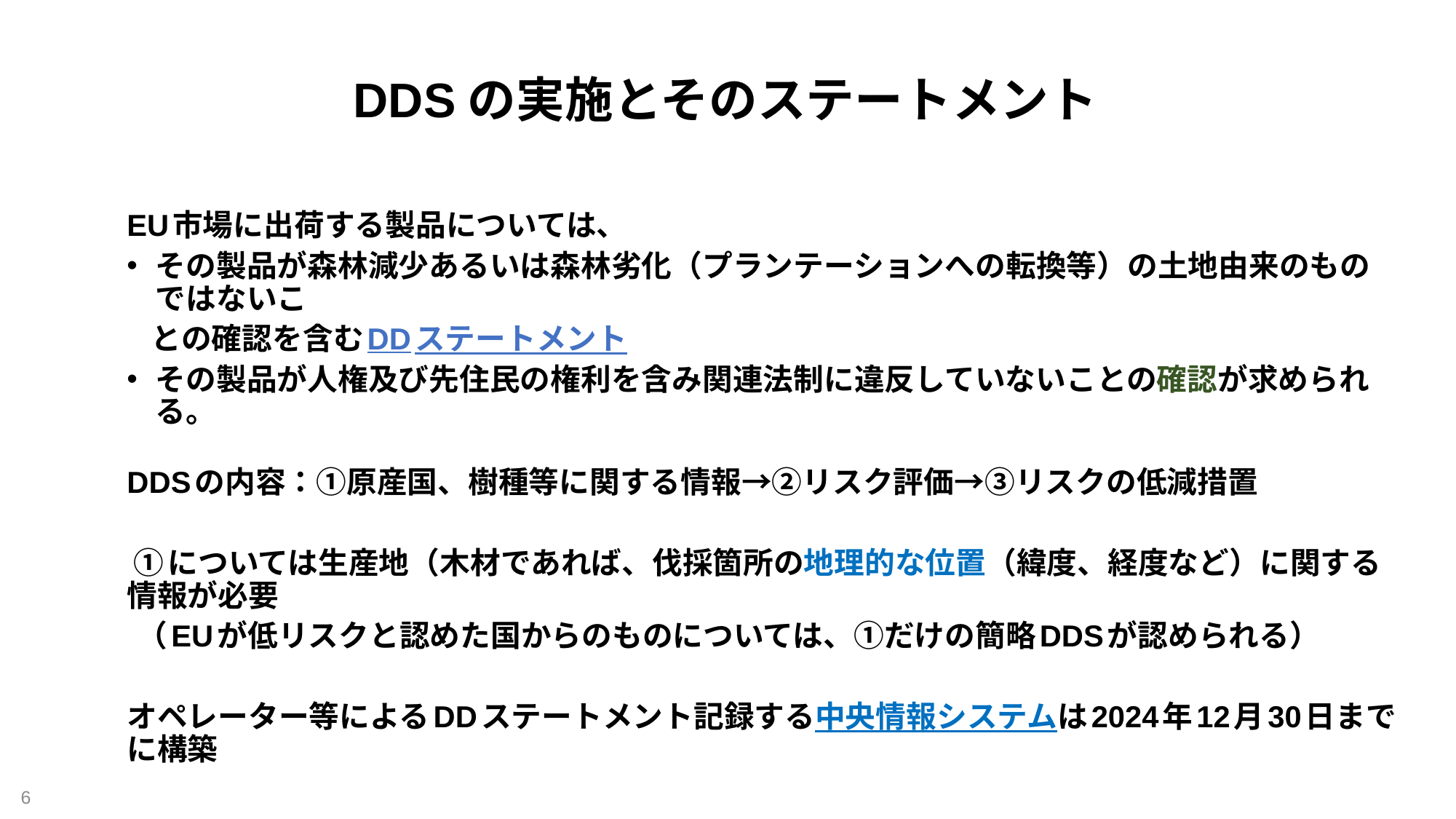

# DDSの実施とそのステートメント
EU市場に出荷する製品については、
その製品が森林減少あるいは森林劣化（プランテーションへの転換等）の土地由来のものではないこ
   との確認を含むDDステートメント
その製品が人権及び先住民の権利を含み関連法制に違反していないことの確認が求められる。

DDSの内容：①原産国、樹種等に関する情報→②リスク評価→③リスクの低減措置

 ①については生産地（木材であれば、伐採箇所の地理的な位置（緯度、経度など）に関する情報が必要
 （EUが低リスクと認めた国からのものについては、①だけの簡略DDSが認められる）

オペレーター等によるDDステートメント記録する中央情報システムは2024年12月30日までに構築
6